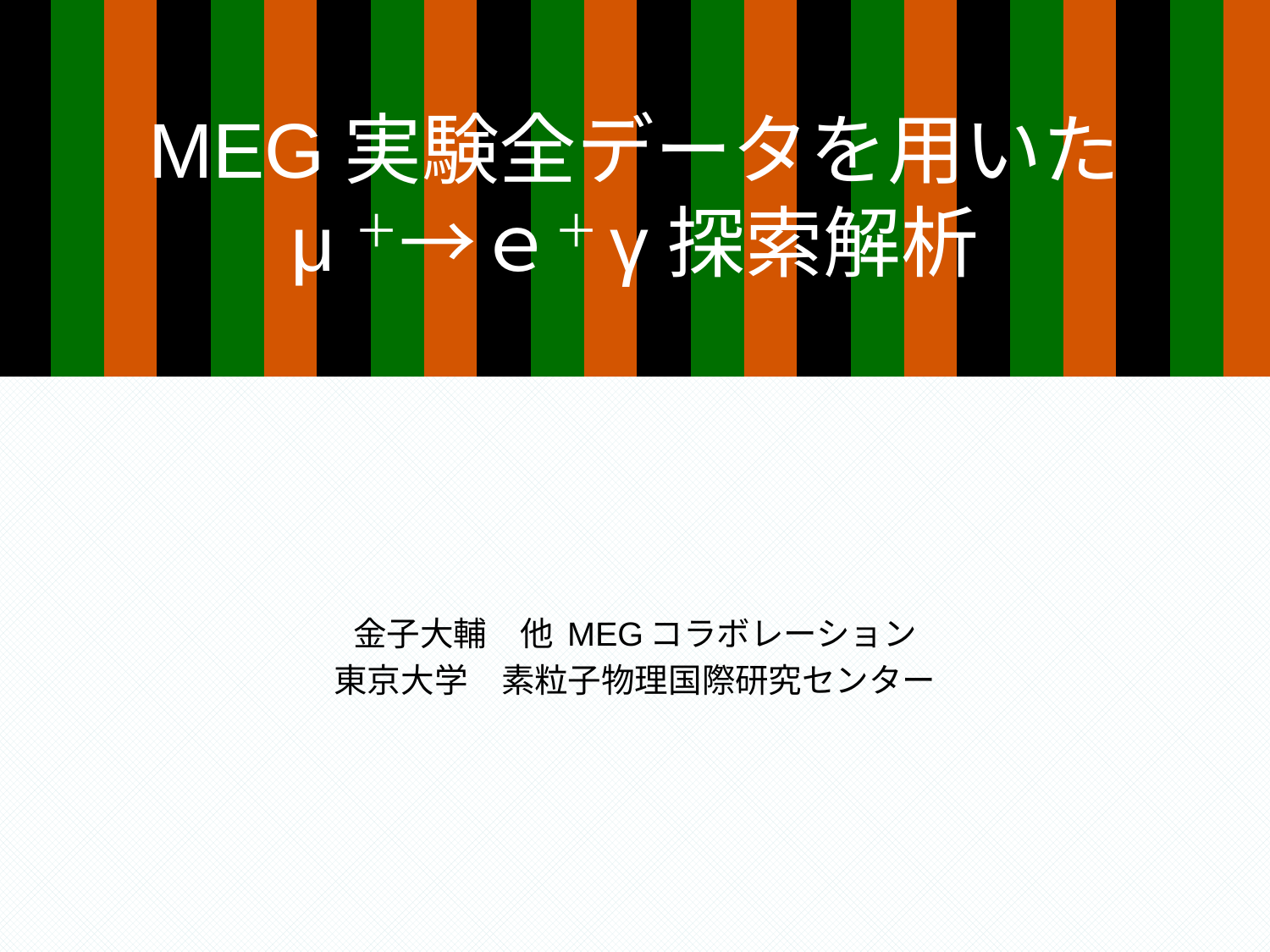

# MEG実験全データを用いた μ＋→ｅ＋γ探索解析
金子大輔　他 MEGコラボレーション
東京大学　素粒子物理国際研究センター